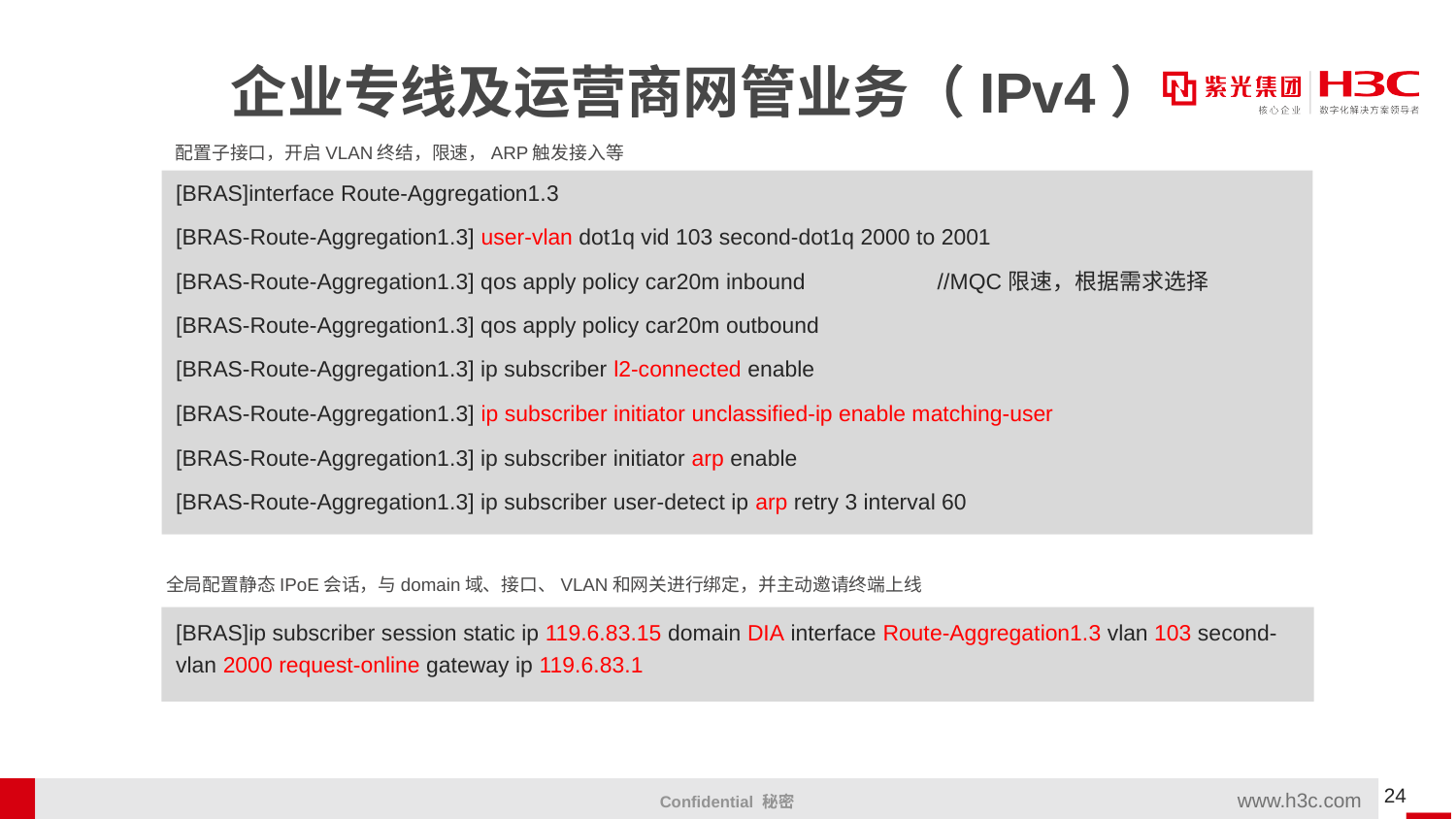

# 企业专线及运营商网管业务（IPv4）
配置子接口，开启VLAN终结，限速，ARP触发接入等
[BRAS]interface Route-Aggregation1.3
[BRAS-Route-Aggregation1.3] user-vlan dot1q vid 103 second-dot1q 2000 to 2001
[BRAS-Route-Aggregation1.3] qos apply policy car20m inbound                     //MQC限速，根据需求选择
[BRAS-Route-Aggregation1.3] qos apply policy car20m outbound
[BRAS-Route-Aggregation1.3] ip subscriber l2-connected enable
[BRAS-Route-Aggregation1.3] ip subscriber initiator unclassified-ip enable matching-user
[BRAS-Route-Aggregation1.3] ip subscriber initiator arp enable
[BRAS-Route-Aggregation1.3] ip subscriber user-detect ip arp retry 3 interval 60
全局配置静态IPoE会话，与domain域、接口、VLAN和网关进行绑定，并主动邀请终端上线
[BRAS]ip subscriber session static ip 119.6.83.15 domain DIA interface Route-Aggregation1.3 vlan 103 second-vlan 2000 request-online gateway ip 119.6.83.1